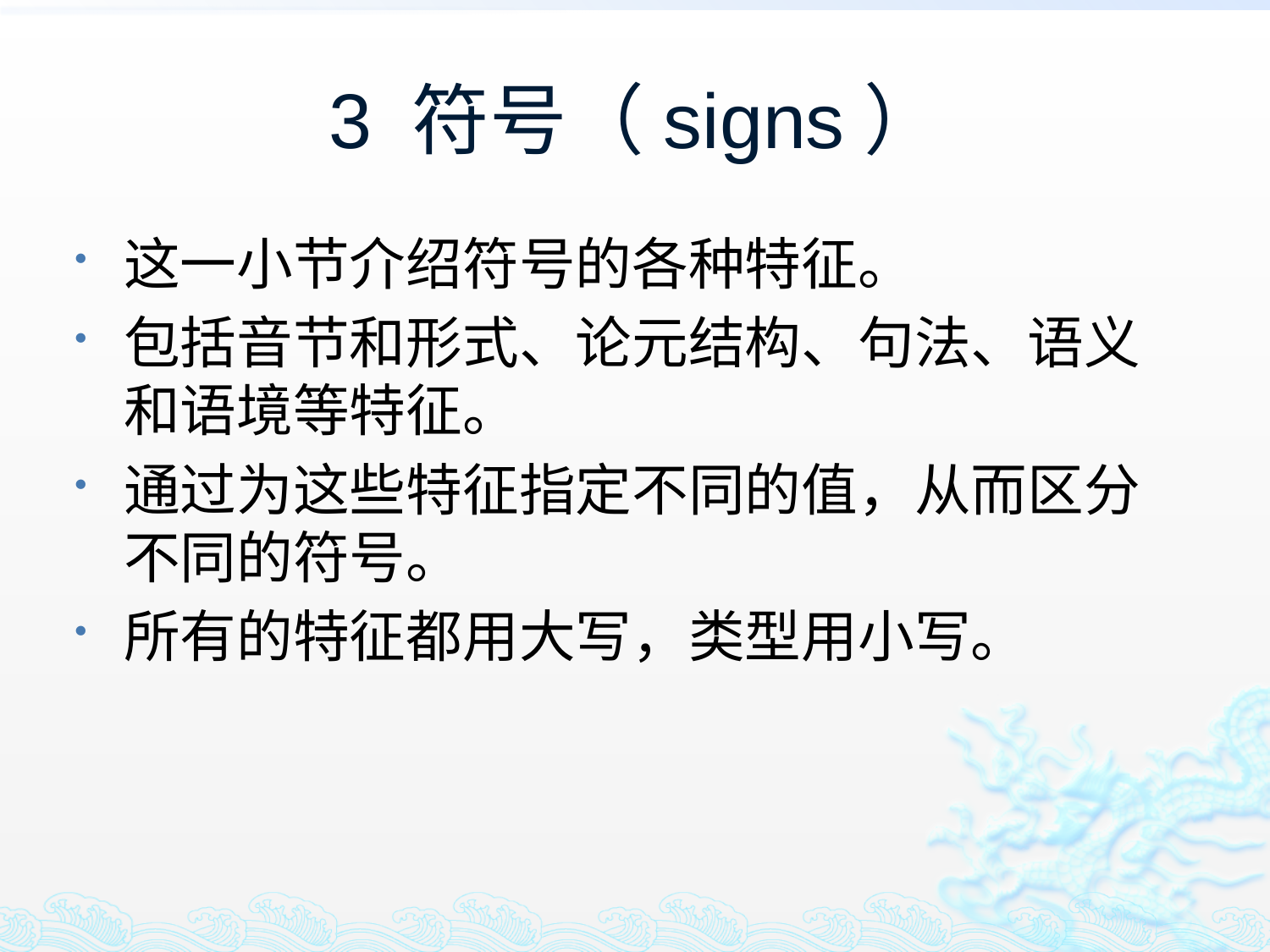

# 3 符号（signs）
这一小节介绍符号的各种特征。
包括音节和形式、论元结构、句法、语义和语境等特征。
通过为这些特征指定不同的值，从而区分不同的符号。
所有的特征都用大写，类型用小写。